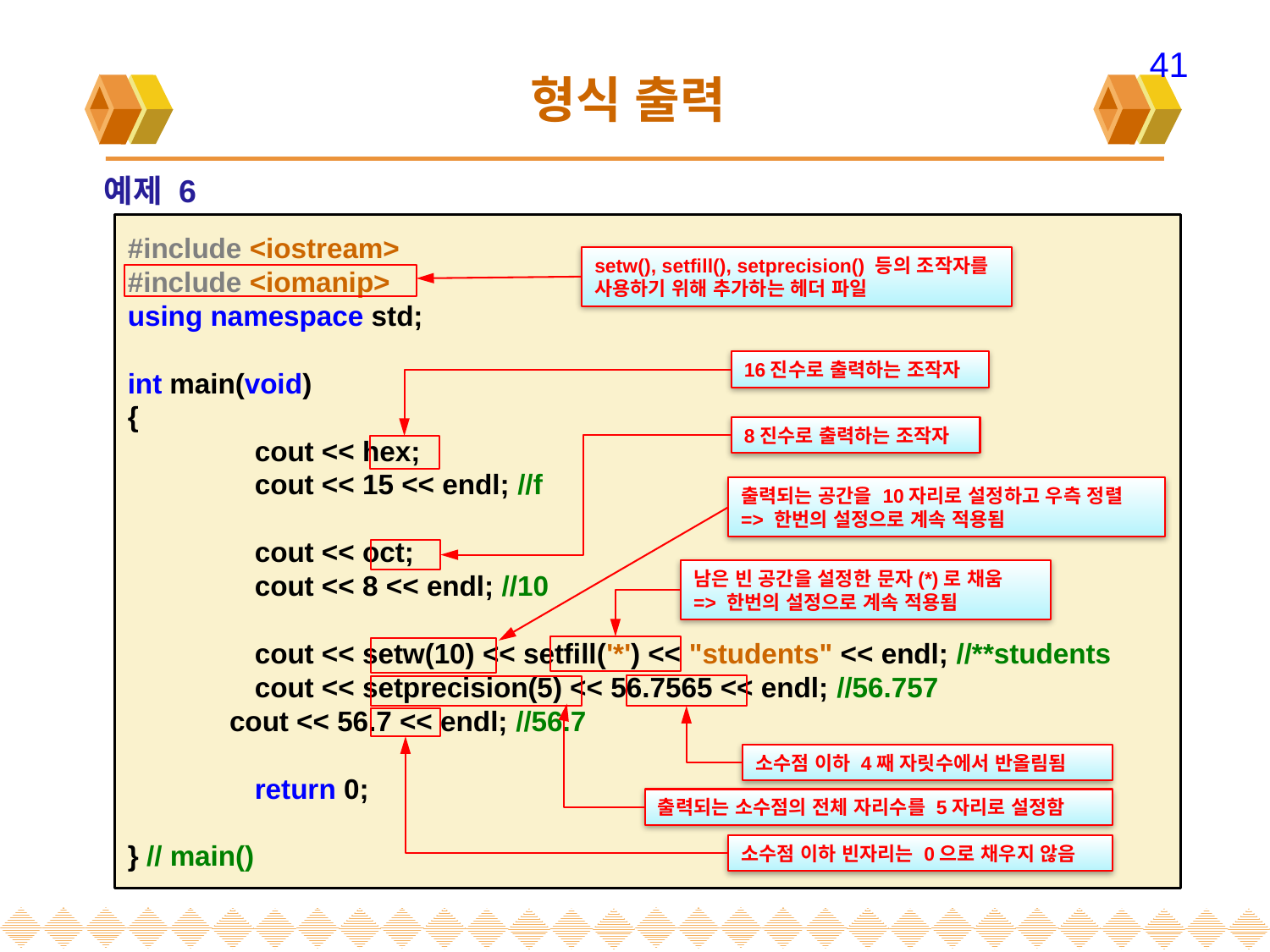

41
# 형식 출력
예제 6
#include <iostream>
#include <iomanip>
using namespace std;

int main(void)
{
	cout << hex;
	cout << 15 << endl; //f

	cout << oct;
	cout << 8 << endl; //10

	cout << setw(10) << setfill('*') << "students" << endl; //**students
	cout << setprecision(5) << 56.7565 << endl; //56.757
             cout << 56.7 << endl; //56.7

	return 0;

} // main()
setw(), setfill(), setprecision() 등의 조작자를
사용하기 위해 추가하는 헤더 파일

16진수로 출력하는 조작자
8진수로 출력하는 조작자

출력되는 공간을 10자리로 설정하고 우측 정렬
=> 한번의 설정으로 계속 적용됨

남은 빈 공간을 설정한 문자(*)로 채움
=> 한번의 설정으로 계속 적용됨

소수점 이하 4째 자릿수에서 반올림됨
출력되는 소수점의 전체 자리수를 5자리로 설정함
소수점 이하 빈자리는 0으로 채우지 않음